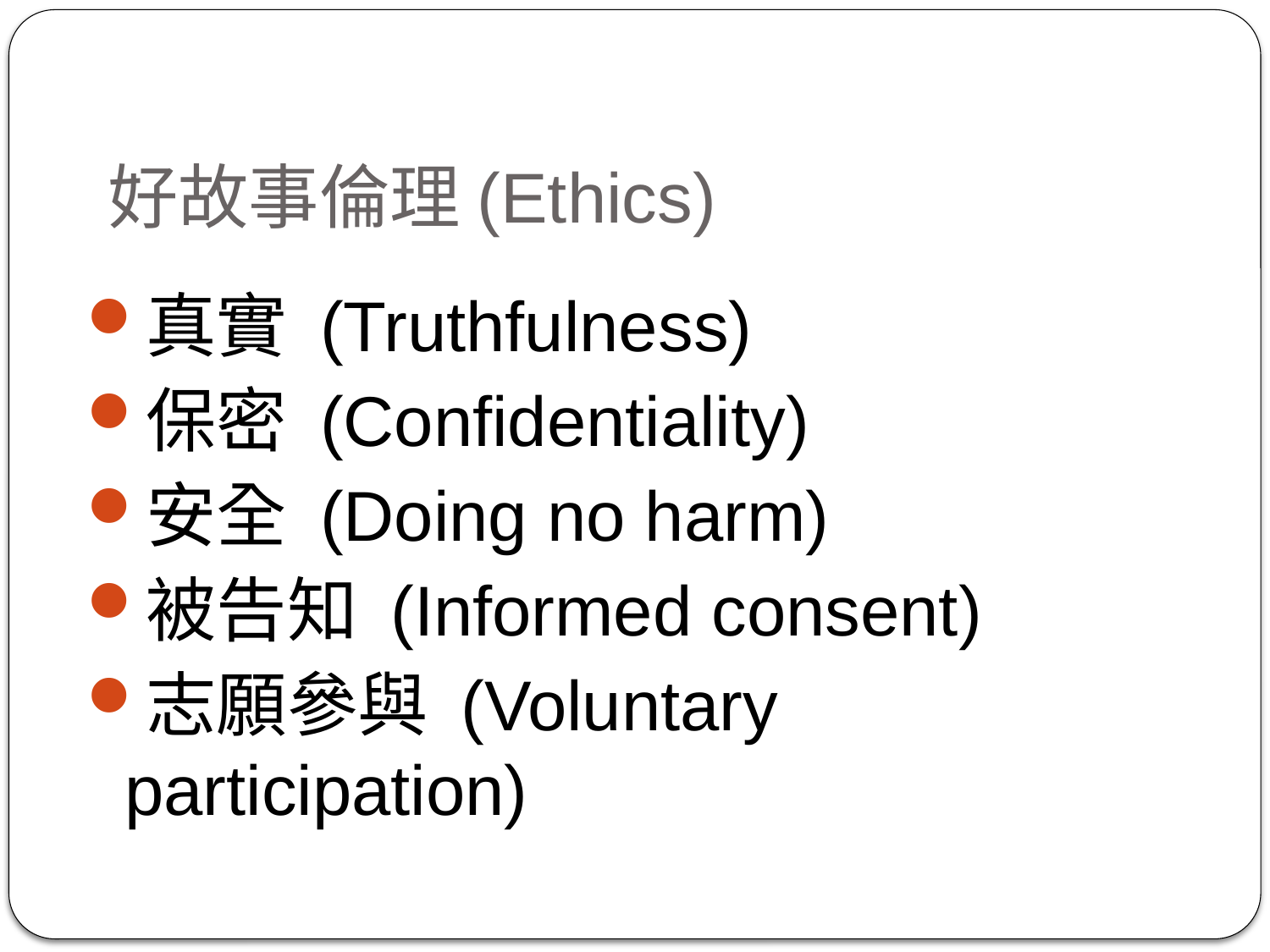

好故事倫理(Ethics)
真實 (Truthfulness)
保密 (Confidentiality)
安全 (Doing no harm)
被告知 (Informed consent)
志願參與 (Voluntary participation)